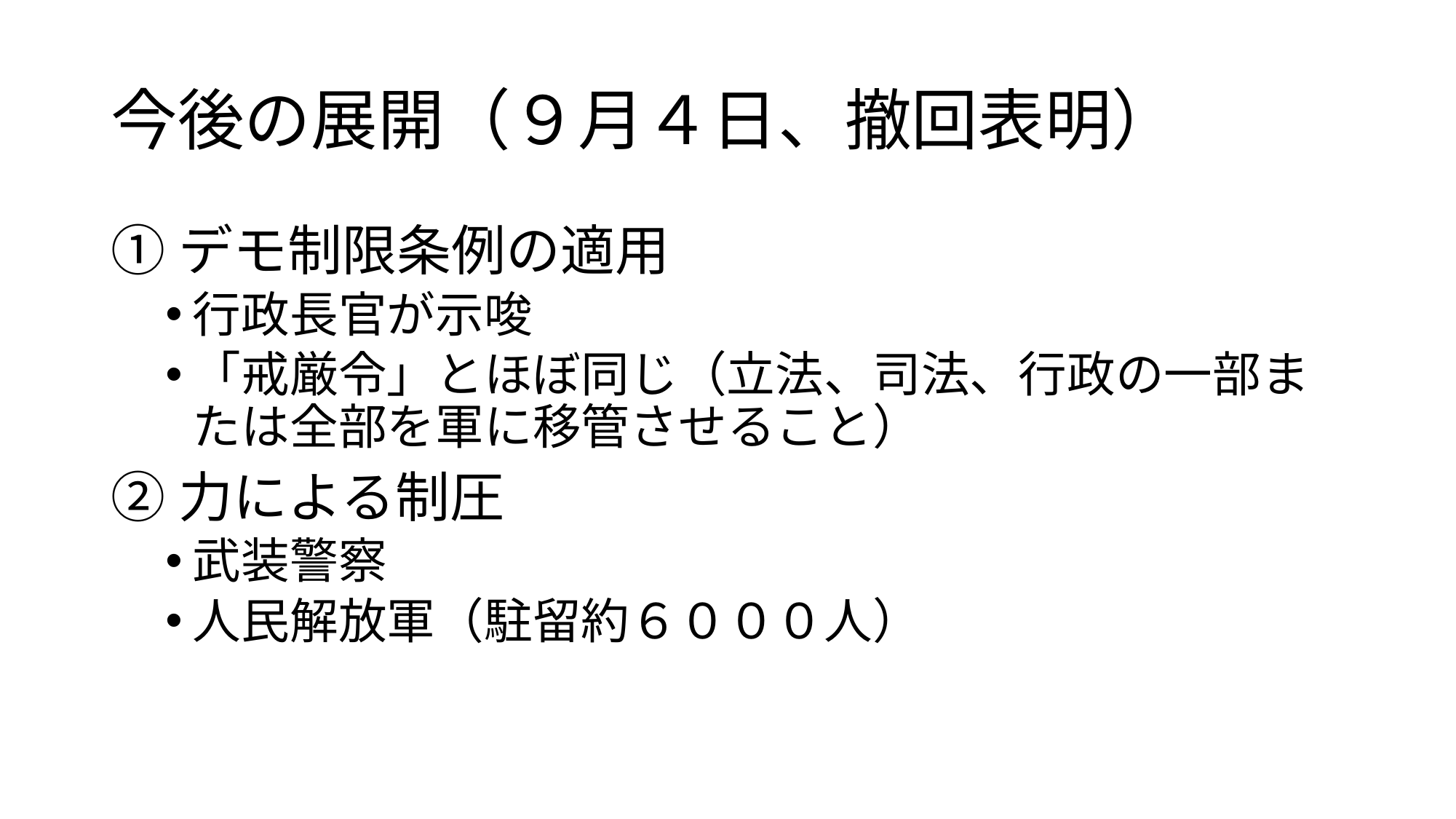

# 今後の展開（９月４日、撤回表明）
①デモ制限条例の適用
行政長官が示唆
「戒厳令」とほぼ同じ（立法、司法、行政の一部または全部を軍に移管させること）
②力による制圧
武装警察
人民解放軍（駐留約６０００人）